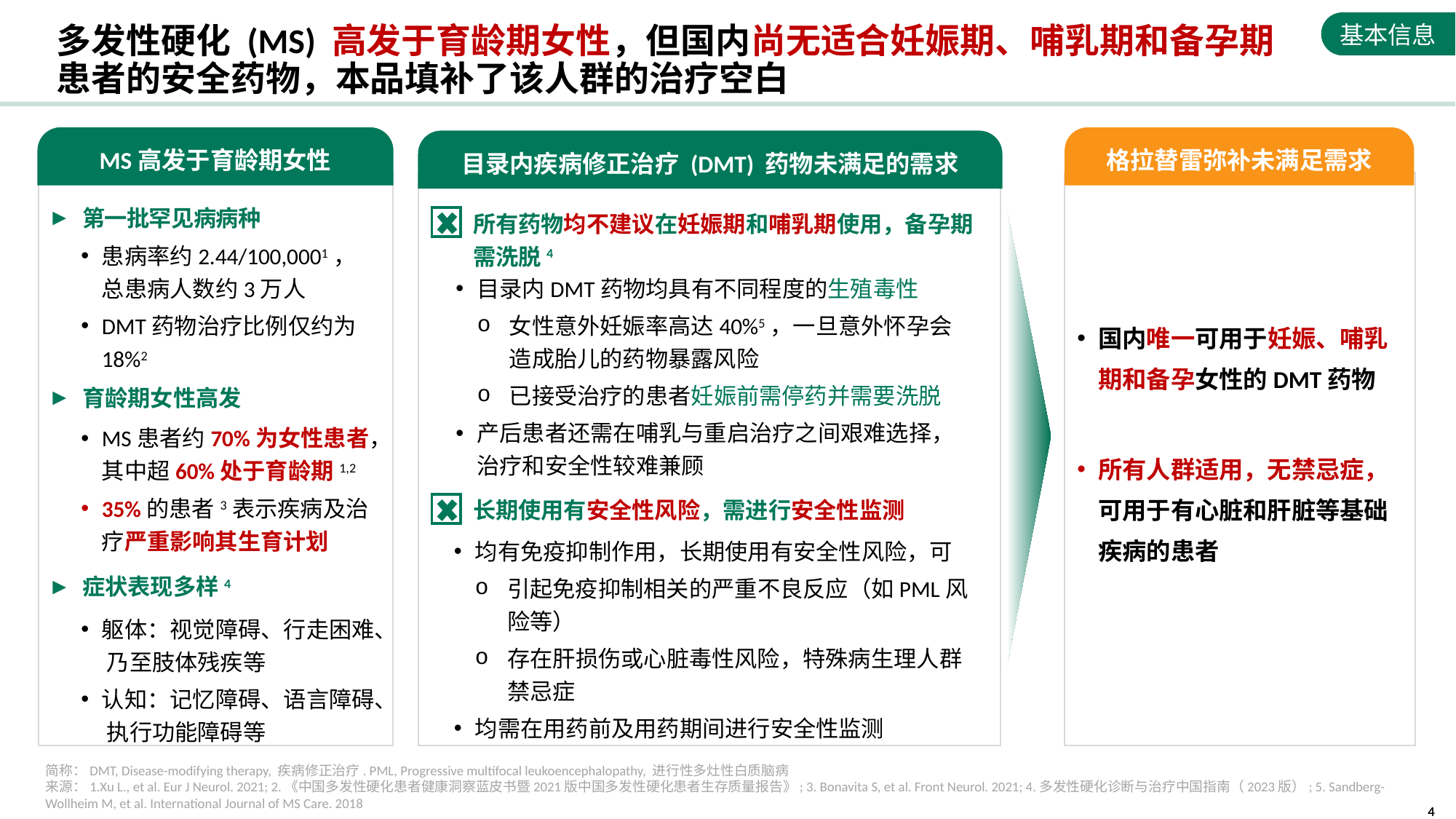

基本信息
# 多发性硬化 (MS) 高发于育龄期女性，但国内尚无适合妊娠期、哺乳期和备孕期患者的安全药物，本品填补了该人群的治疗空白
MS高发于育龄期女性
格拉替雷弥补未满足需求
目录内疾病修正治疗 (DMT) 药物未满足的需求

第一批罕见病病种
所有药物均不建议在妊娠期和哺乳期使用，备孕期需洗脱4

患病率约2.44/100,0001，总患病人数约3万人
DMT药物治疗比例仅约为18%2
目录内DMT药物均具有不同程度的生殖毒性
女性意外妊娠率高达40%5，一旦意外怀孕会造成胎儿的药物暴露风险
已接受治疗的患者妊娠前需停药并需要洗脱
产后患者还需在哺乳与重启治疗之间艰难选择，治疗和安全性较难兼顾
国内唯一可用于妊娠、哺乳期和备孕女性的DMT药物

所有人群适用，无禁忌症，可用于有心脏和肝脏等基础疾病的患者
育龄期女性高发
MS患者约70%为女性患者，其中超60%处于育龄期1,2
35%的患者3表示疾病及治疗严重影响其生育计划

长期使用有安全性风险，需进行安全性监测

均有免疫抑制作用，长期使用有安全性风险，可
引起免疫抑制相关的严重不良反应（如PML风险等）
存在肝损伤或心脏毒性风险，特殊病生理人群禁忌症
均需在用药前及用药期间进行安全性监测
症状表现多样4
躯体：视觉障碍、行走困难、 乃至肢体残疾等
认知：记忆障碍、语言障碍、 执行功能障碍等
简称：DMT, Disease-modifying therapy, 疾病修正治疗. PML, Progressive multifocal leukoencephalopathy, 进行性多灶性白质脑病
来源：1.Xu L., et al. Eur J Neurol. 2021; 2.《中国多发性硬化患者健康洞察蓝皮书暨2021版中国多发性硬化患者生存质量报告》; 3. Bonavita S, et al. Front Neurol. 2021; 4.多发性硬化诊断与治疗中国指南（2023版）; 5. Sandberg-Wollheim M, et al. International Journal of MS Care. 2018